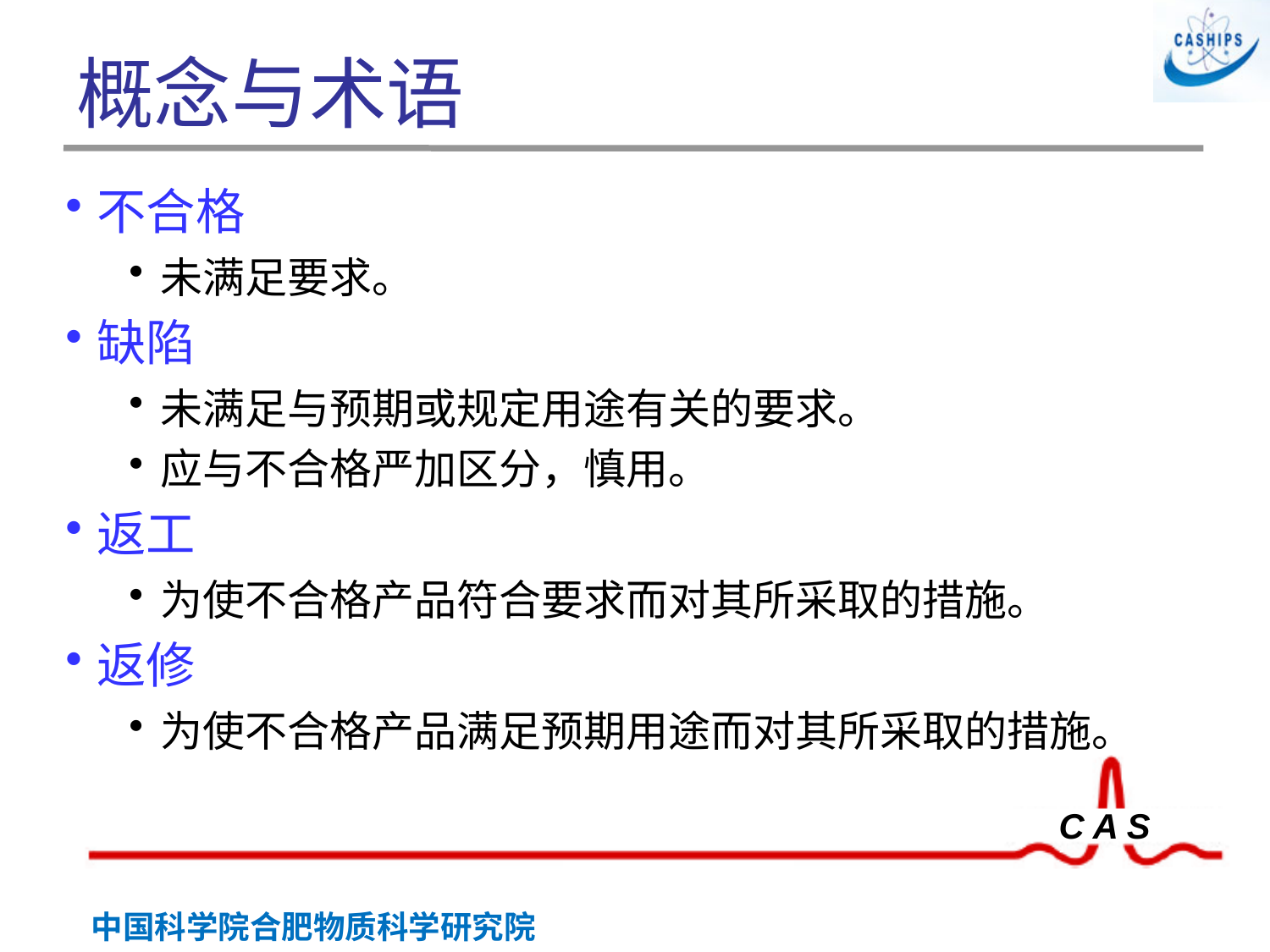

# 概念与术语

不合格
未满足要求。
缺陷
未满足与预期或规定用途有关的要求。
应与不合格严加区分，慎用。
返工
为使不合格产品符合要求而对其所采取的措施。
返修
为使不合格产品满足预期用途而对其所采取的措施。